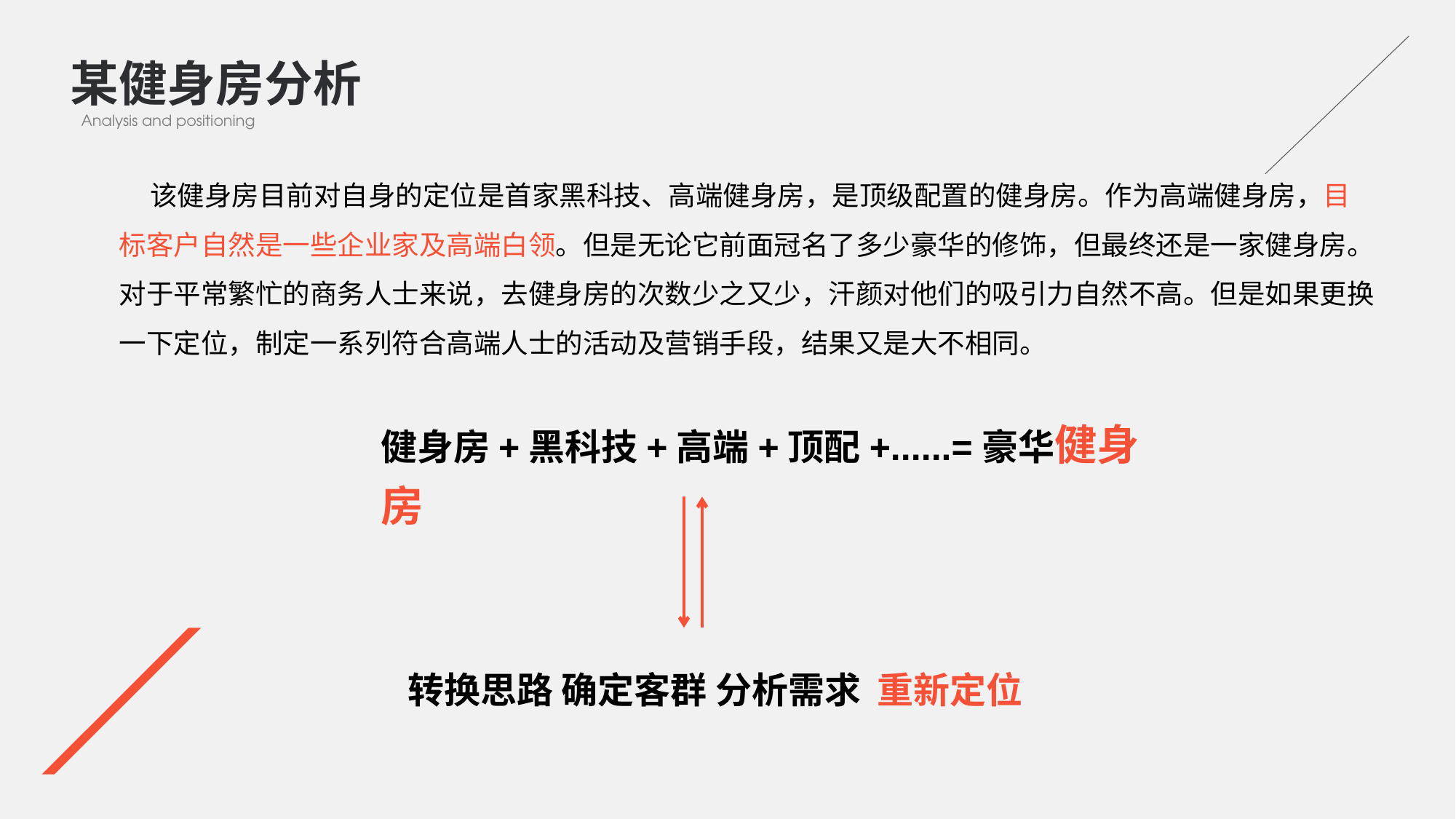

某健身房分析
Analysis and positioning
    该健身房目前对自身的定位是首家黑科技、高端健身房，是顶级配置的健身房。作为高端健身房，目标客户自然是一些企业家及高端白领。但是无论它前面冠名了多少豪华的修饰，但最终还是一家健身房。对于平常繁忙的商务人士来说，去健身房的次数少之又少，汗颜对他们的吸引力自然不高。但是如果更换一下定位，制定一系列符合高端人士的活动及营销手段，结果又是大不相同。
健身房+黑科技+高端+顶配+......=豪华健身房

转换思路 确定客群 分析需求  重新定位